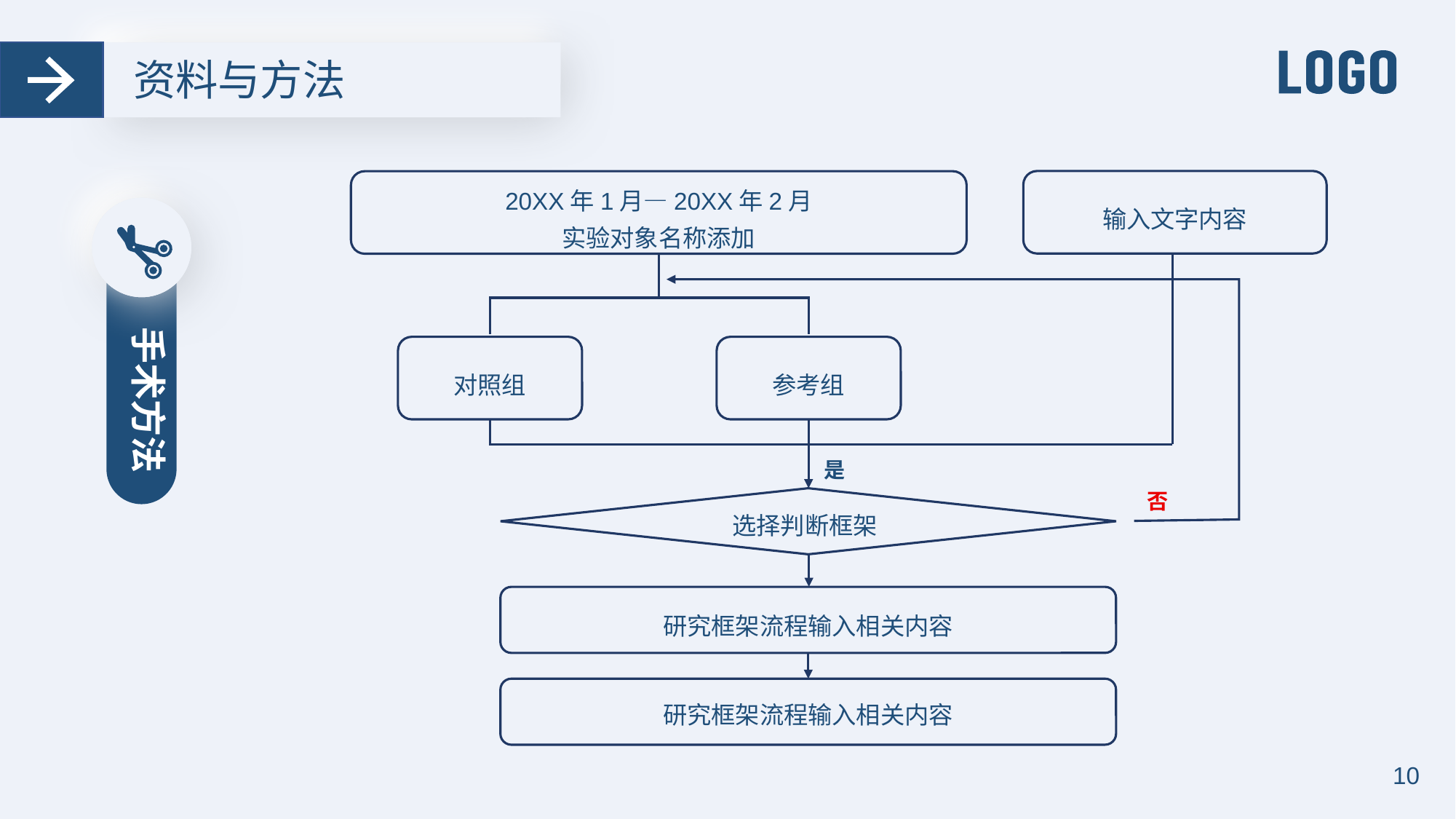

资料与方法

20XX年1月—20XX年2月
实验对象名称添加
输入文字内容

手术方法

对照组
参考组
是
否

选择判断框架

研究框架流程输入相关内容

研究框架流程输入相关内容